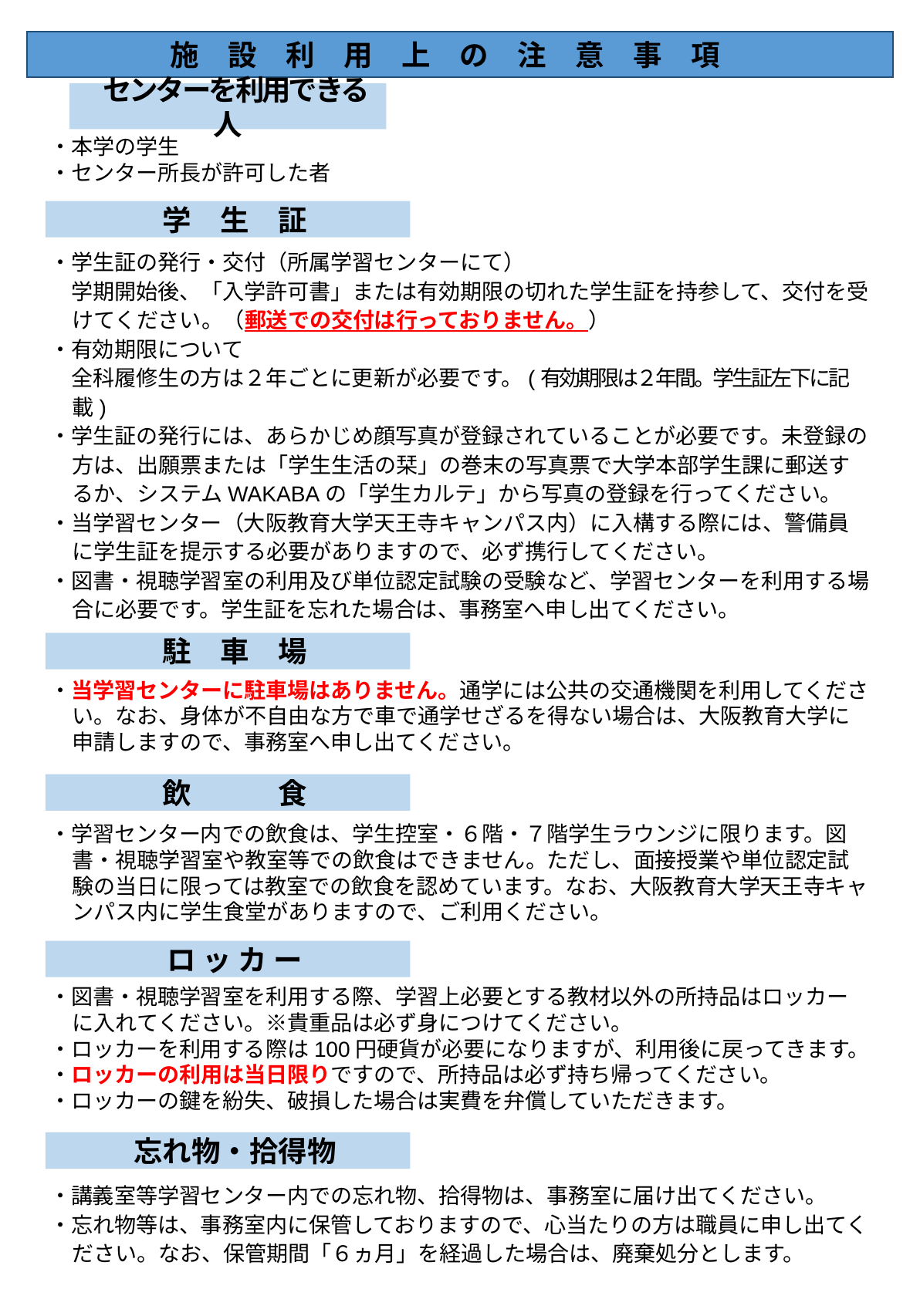

施　設　利　用　上　の　注　意　事　項
センターを利用できる人
・本学の学生
・センター所長が許可した者
学　生　証
・学生証の発行・交付（所属学習センターにて）
　学期開始後、「入学許可書」または有効期限の切れた学生証を持参して、交付を受けてください。（郵送での交付は行っておりません。）
・有効期限について
　全科履修生の方は２年ごとに更新が必要です。(有効期限は２年間。学生証左下に記載)
・学生証の発行には、あらかじめ顔写真が登録されていることが必要です。未登録の方は、出願票または「学生生活の栞」の巻末の写真票で大学本部学生課に郵送するか、システムWAKABAの「学生カルテ」から写真の登録を行ってください。
・当学習センター（大阪教育大学天王寺キャンパス内）に入構する際には、警備員に学生証を提示する必要がありますので、必ず携行してください。
・図書・視聴学習室の利用及び単位認定試験の受験など、学習センターを利用する場合に必要です。学生証を忘れた場合は、事務室へ申し出てください。
駐　車　場
・当学習センターに駐車場はありません。通学には公共の交通機関を利用してください。なお、身体が不自由な方で車で通学せざるを得ない場合は、大阪教育大学に申請しますので、事務室へ申し出てください。
飲　　　食
・学習センター内での飲食は、学生控室・６階・７階学生ラウンジに限ります。図書・視聴学習室や教室等での飲食はできません。ただし、面接授業や単位認定試験の当日に限っては教室での飲食を認めています。なお、大阪教育大学天王寺キャンパス内に学生食堂がありますので、ご利用ください。
ロ ッ カ ー
・図書・視聴学習室を利用する際、学習上必要とする教材以外の所持品はロッカーに入れてください。※貴重品は必ず身につけてください。
・ロッカーを利用する際は100円硬貨が必要になりますが、利用後に戻ってきます。
・ロッカーの利用は当日限りですので、所持品は必ず持ち帰ってください。
・ロッカーの鍵を紛失、破損した場合は実費を弁償していただきます。
忘れ物・拾得物
・講義室等学習センター内での忘れ物、拾得物は、事務室に届け出てください。
・忘れ物等は、事務室内に保管しておりますので、心当たりの方は職員に申し出てください。なお、保管期間「６ヵ月」を経過した場合は、廃棄処分とします。